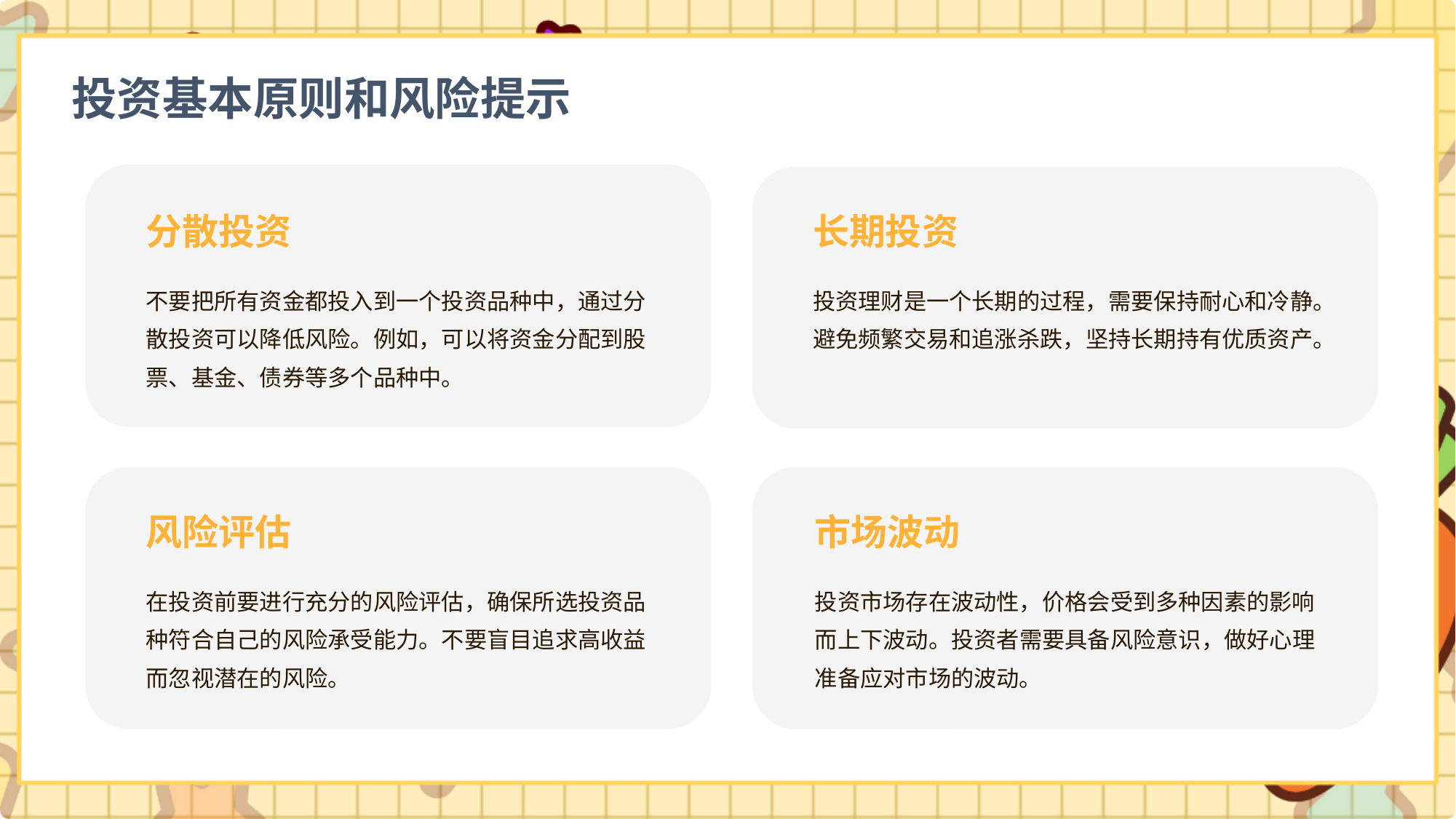

投资基本原则和风险提示

分散投资
长期投资
不要把所有资金都投入到一个投资品种中，通过分散投资可以降低风险。例如，可以将资金分配到股票、基金、债券等多个品种中。
投资理财是一个长期的过程，需要保持耐心和冷静。避免频繁交易和追涨杀跌，坚持长期持有优质资产。

风险评估
市场波动
在投资前要进行充分的风险评估，确保所选投资品种符合自己的风险承受能力。不要盲目追求高收益而忽视潜在的风险。
投资市场存在波动性，价格会受到多种因素的影响而上下波动。投资者需要具备风险意识，做好心理准备应对市场的波动。